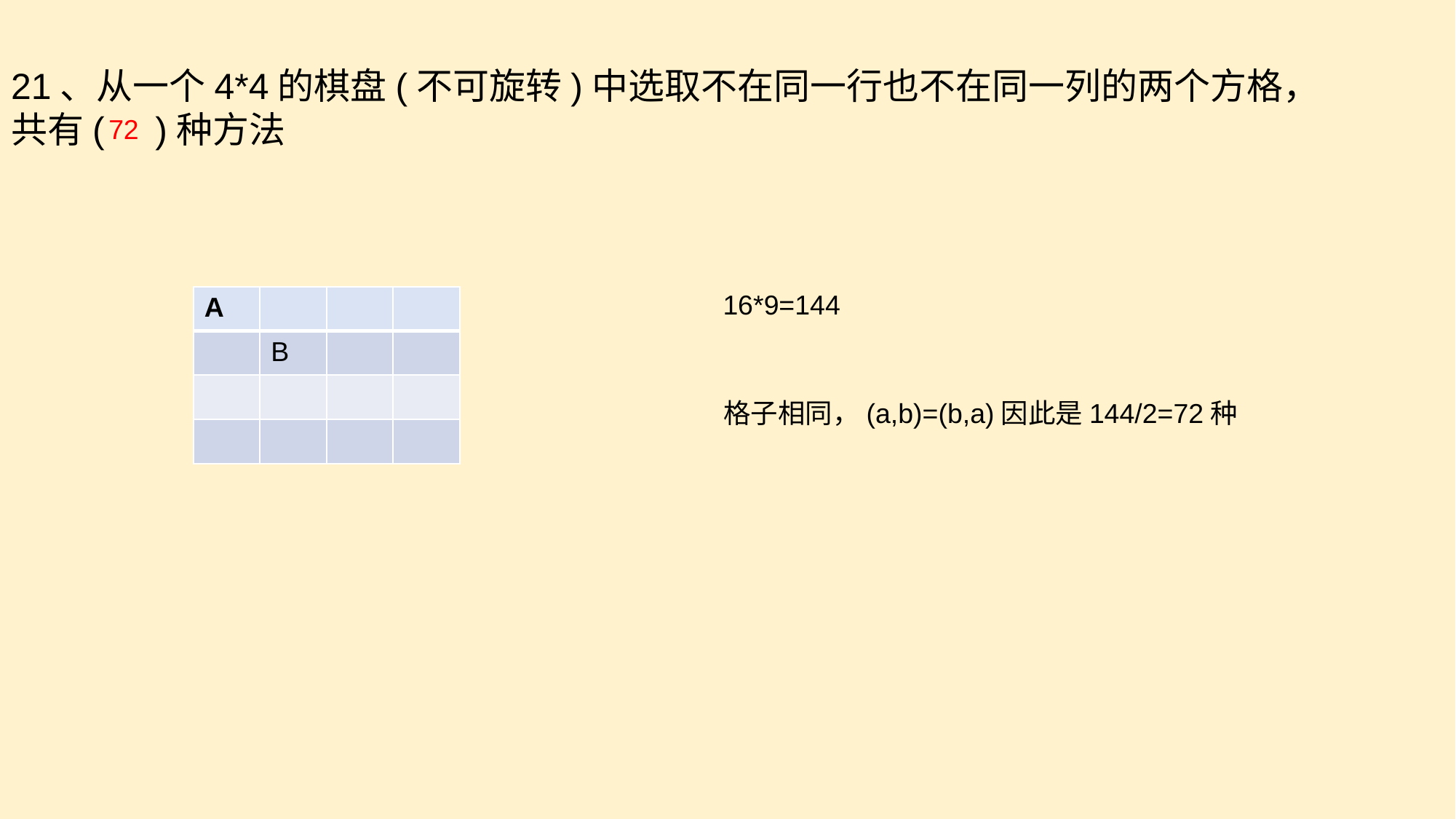

21、从一个4*4的棋盘(不可旋转)中选取不在同一行也不在同一列的两个方格，
共有(     )种方法
72
16*9=144
| A |  |  |  |
| --- | --- | --- | --- |
|  | B |  |  |
|  |  |  |  |
|  |  |  |  |
格子相同，(a,b)=(b,a)因此是144/2=72种